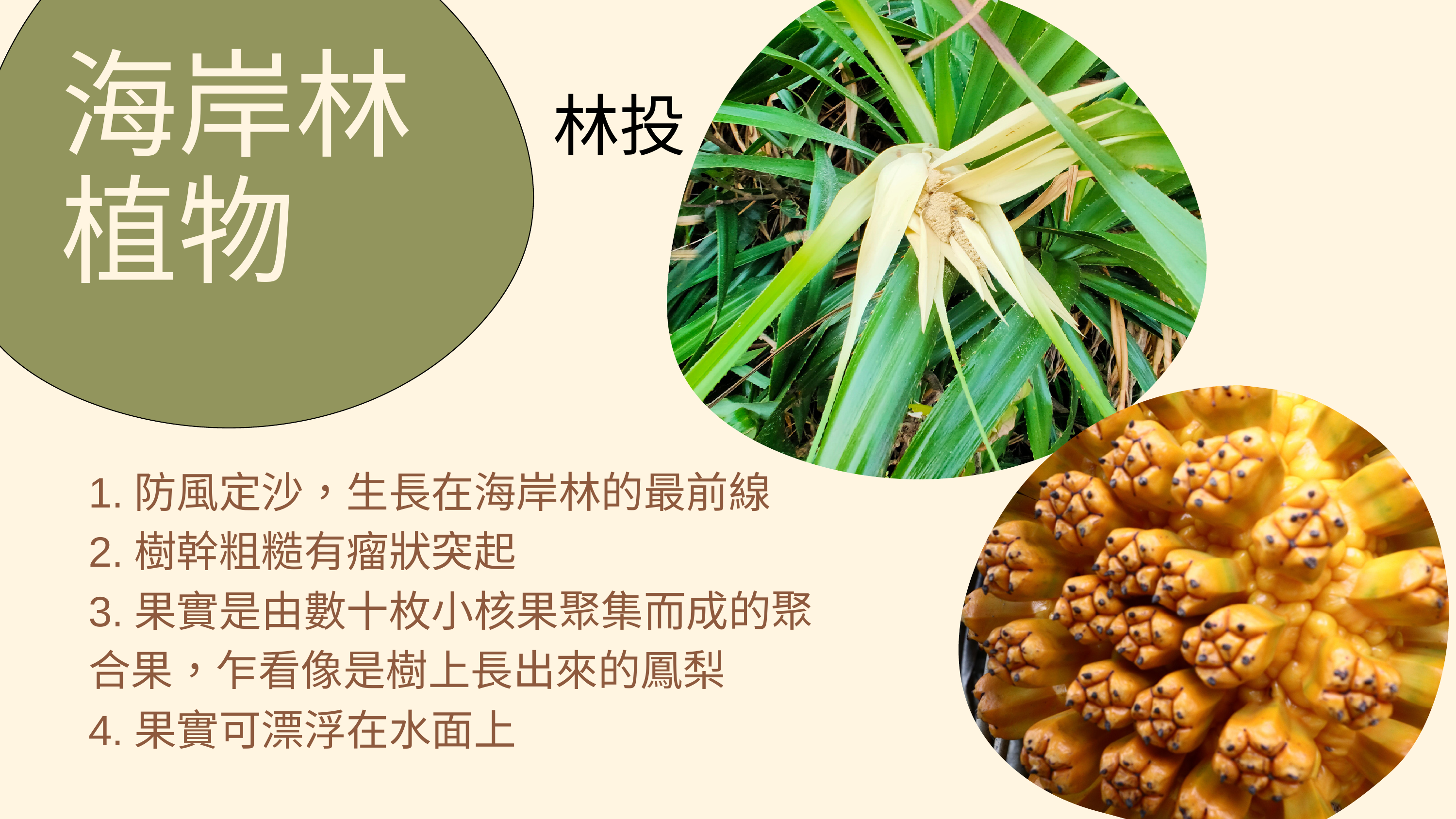

海岸林植物

林投

1.防風定沙，生長在海岸林的最前線
2.樹幹粗糙有瘤狀突起
3.果實是由數十枚小核果聚集而成的聚合果，乍看像是樹上長出來的鳳梨
4.果實可漂浮在水面上